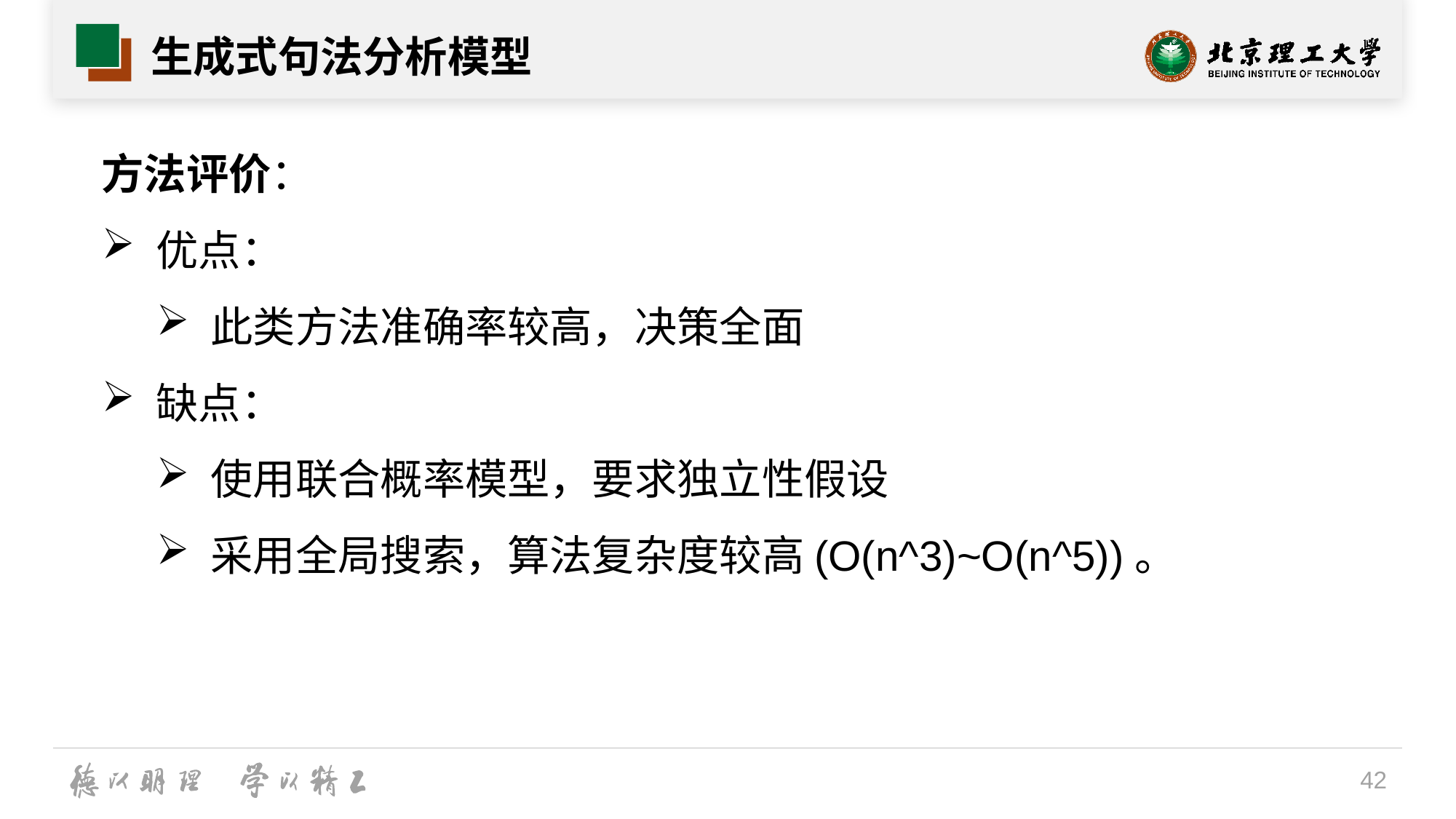

# 生成式句法分析模型
方法评价：
优点：
此类方法准确率较高，决策全面
缺点：
使用联合概率模型，要求独立性假设
采用全局搜索，算法复杂度较高(O(n^3)~O(n^5))。